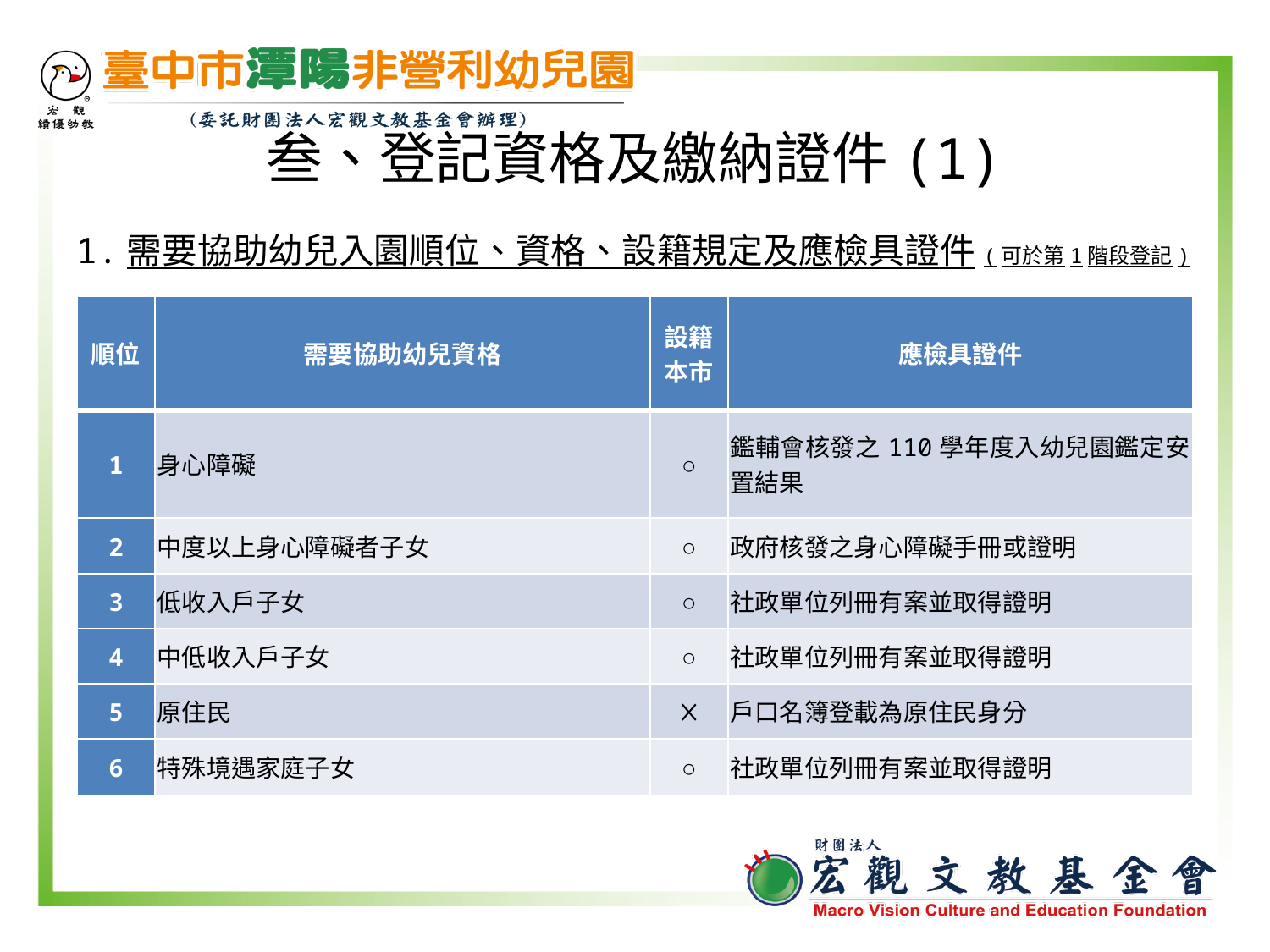

# 叁、登記資格及繳納證件(1)
1.需要協助幼兒入園順位、資格、設籍規定及應檢具證件(可於第1階段登記)

| 順位 | 需要協助幼兒資格 | 設籍本市 | 應檢具證件 |
| --- | --- | --- | --- |
| 1 | 身心障礙 | ○ | 鑑輔會核發之110學年度入幼兒園鑑定安置結果 |
| 2 | 中度以上身心障礙者子女 | ○ | 政府核發之身心障礙手冊或證明 |
| 3 | 低收入戶子女 | ○ | 社政單位列冊有案並取得證明 |
| 4 | 中低收入戶子女 | ○ | 社政單位列冊有案並取得證明 |
| 5 | 原住民 | ╳ | 戶口名簿登載為原住民身分 |
| 6 | 特殊境遇家庭子女 | ○ | 社政單位列冊有案並取得證明 |